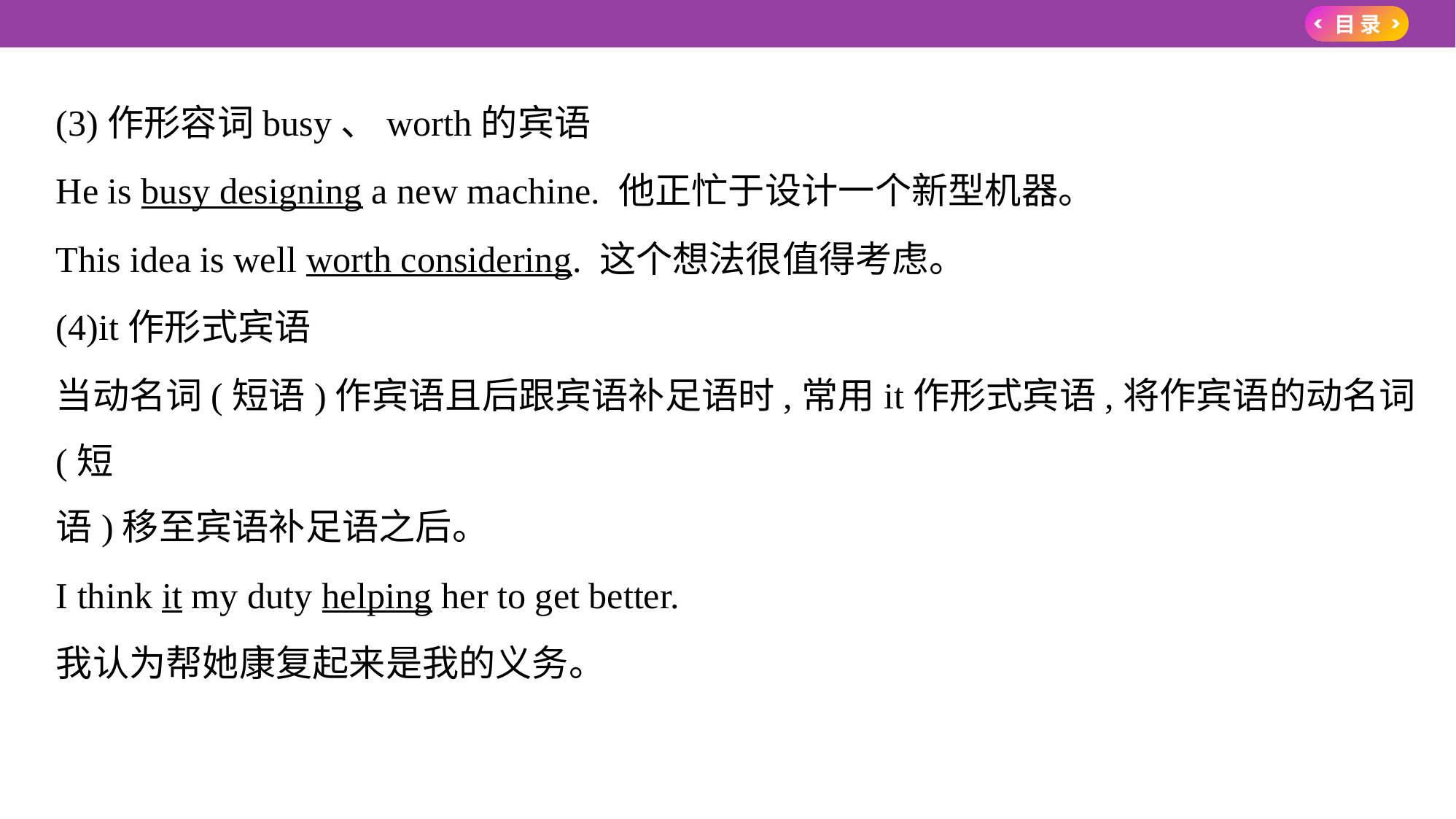

(3)作形容词busy、worth的宾语
He is busy designing a new machine. 他正忙于设计一个新型机器。
This idea is well worth considering. 这个想法很值得考虑。
(4)it作形式宾语
当动名词(短语)作宾语且后跟宾语补足语时,常用it作形式宾语,将作宾语的动名词(短
语)移至宾语补足语之后。
I think it my duty helping her to get better.
我认为帮她康复起来是我的义务。